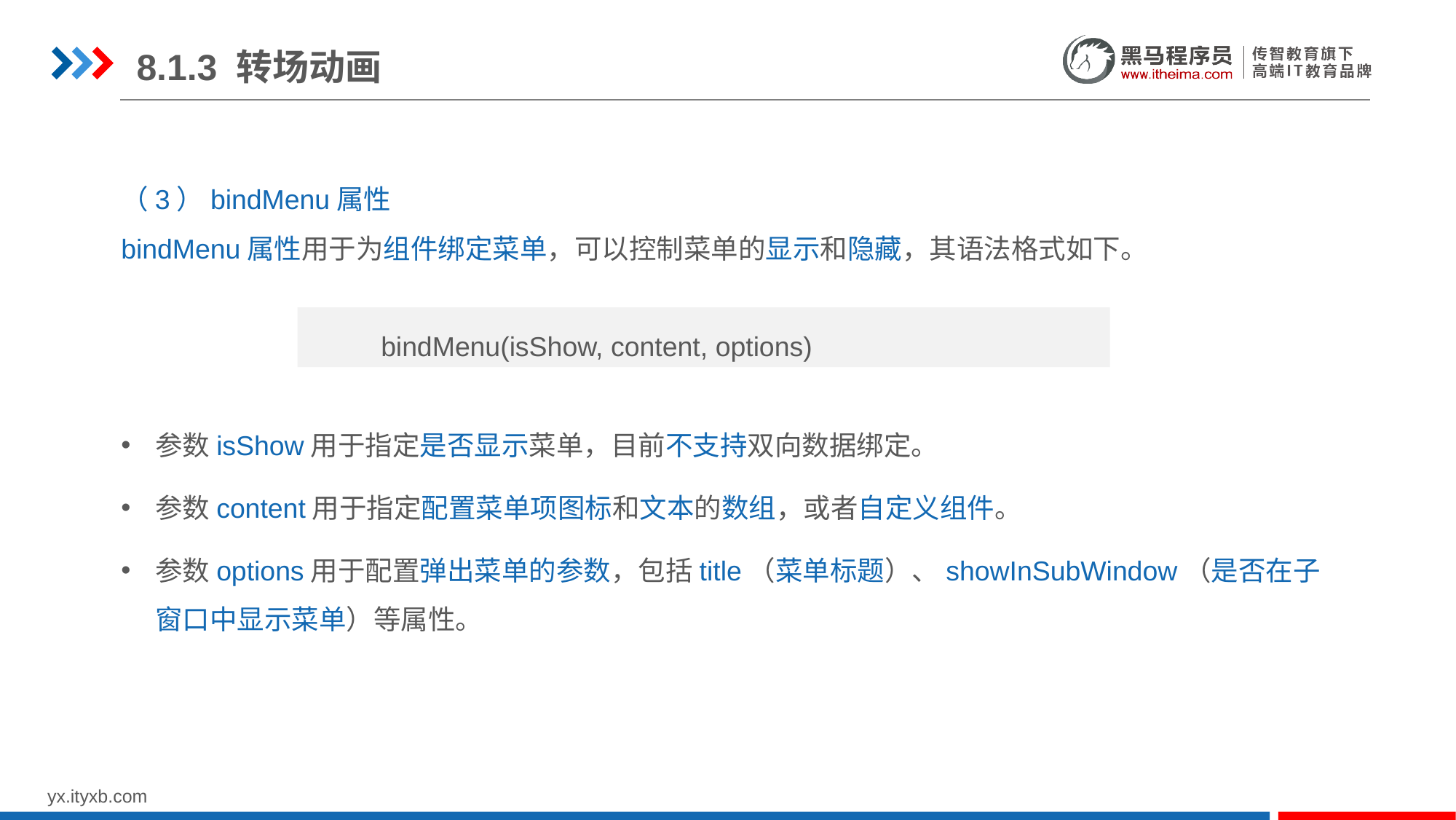

8.1.3 转场动画
（3）bindMenu属性
bindMenu属性用于为组件绑定菜单，可以控制菜单的显示和隐藏，其语法格式如下。

参数isShow用于指定是否显示菜单，目前不支持双向数据绑定。

参数content用于指定配置菜单项图标和文本的数组，或者自定义组件。

参数options用于配置弹出菜单的参数，包括title（菜单标题）、showInSubWindow（是否在子窗口中显示菜单）等属性。
bindMenu(isShow, content, options)